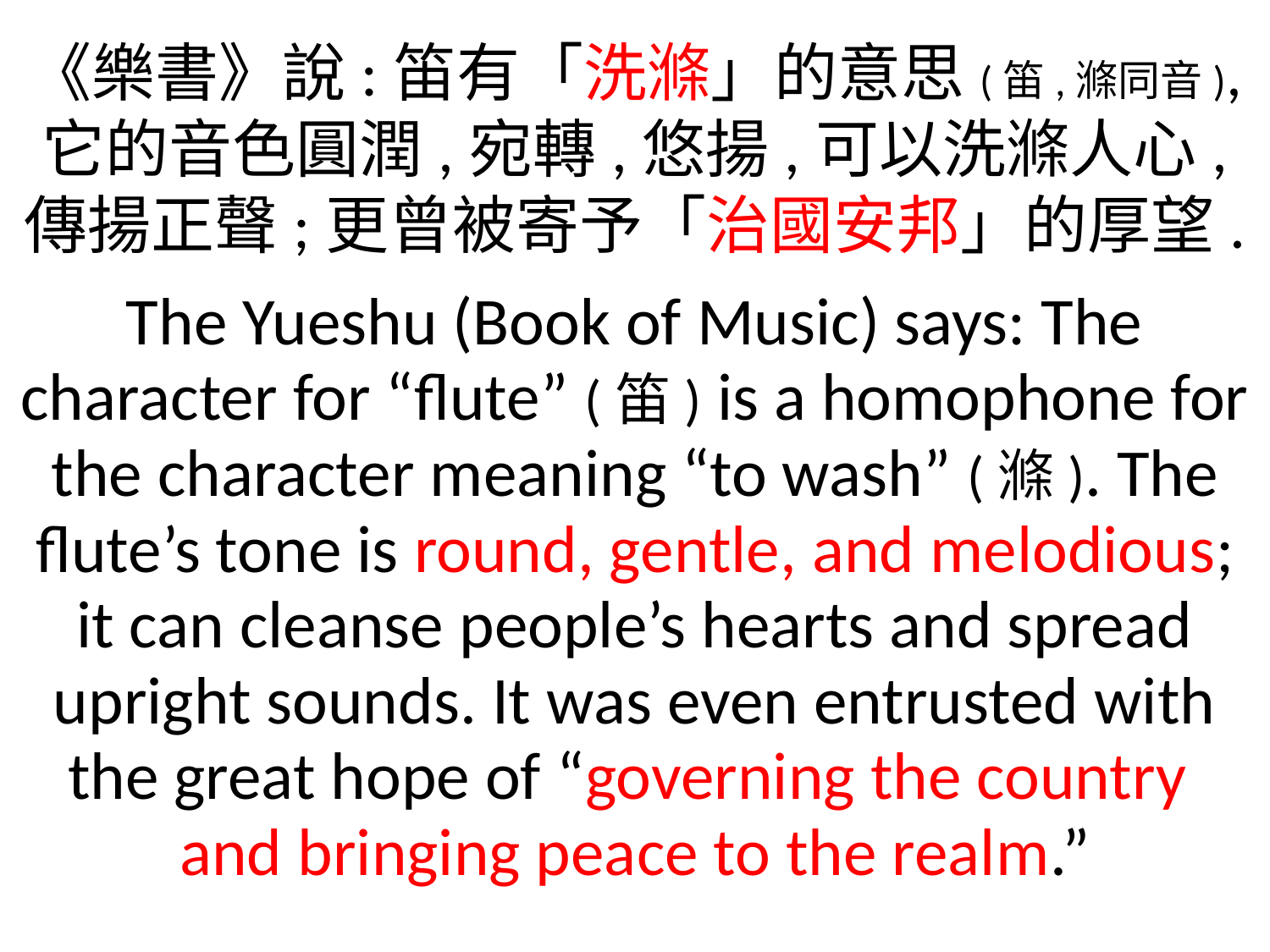

《樂書》說:笛有「洗滌」的意思(笛,滌同音),
它的音色圓潤,宛轉,悠揚,可以洗滌人心,
傳揚正聲;更曾被寄予「治國安邦」的厚望.
The Yueshu (Book of Music) says: The character for “flute” (笛) is a homophone for the character meaning “to wash” (滌). The flute’s tone is round, gentle, and melodious; it can cleanse people’s hearts and spread upright sounds. It was even entrusted with the great hope of “governing the country
and bringing peace to the realm.”